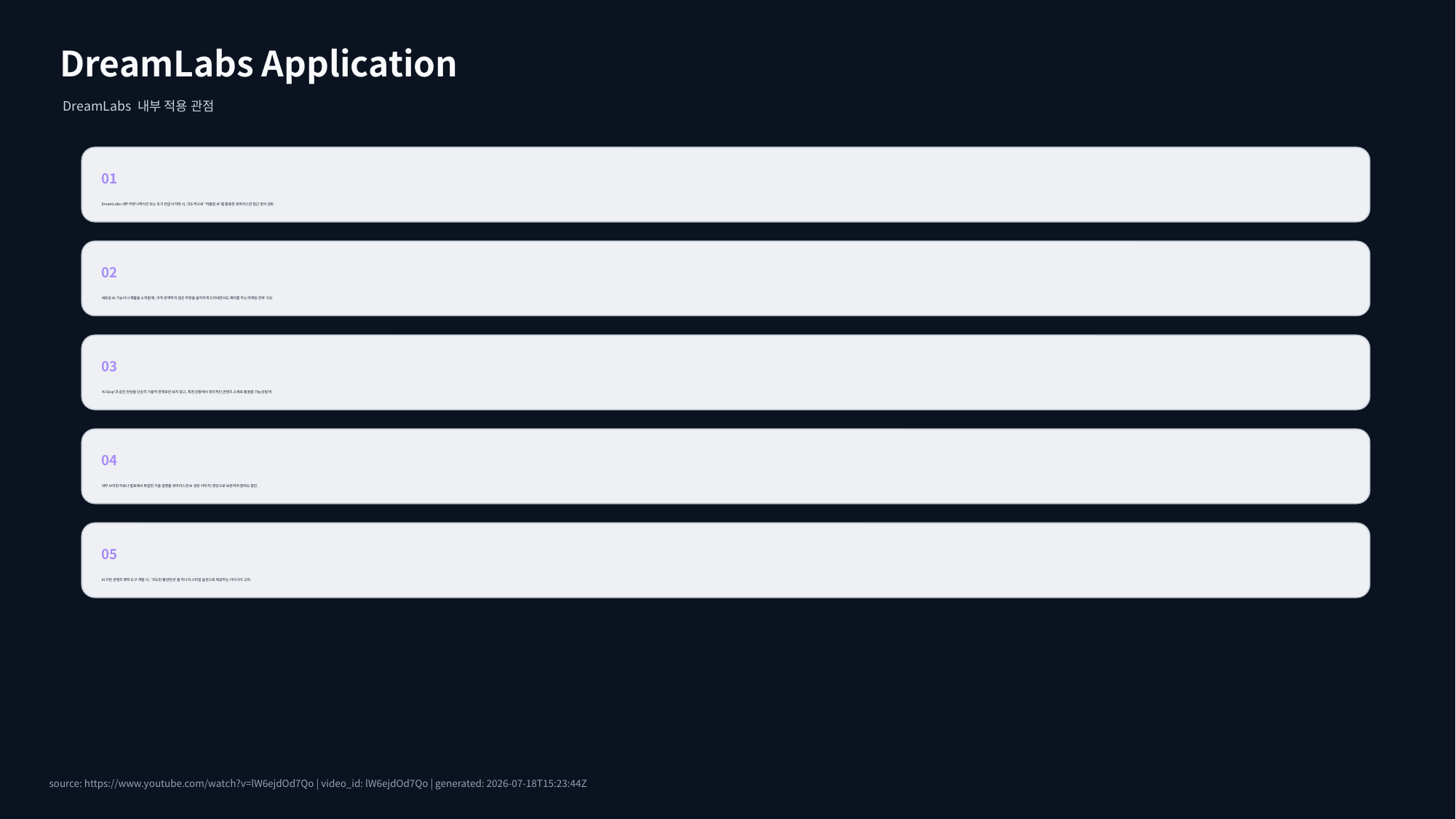

DreamLabs Application
DreamLabs 내부 적용 관점

01
DreamLabs 내부 커뮤니케이션 또는 초기 컨셉 시각화 시, 의도적으로 '저품질 AI'를 활용한 유머러스한 접근 방식 검토.

02
새로운 AI 기능이나 제품을 소개할 때, 아직 완벽하지 않은 부분을 솔직하게 드러내면서도 재미를 주는 마케팅 전략 구상.

03
'AI Slop'과 같은 현상을 단순히 기술적 한계로만 보지 않고, 특정 상황에서 창의적인 콘텐츠 소재로 활용할 가능성 탐색.

04
내부 브리핑 자료나 발표에서 복잡한 기술 설명을 유머러스한 AI 생성 이미지/영상으로 보완하여 참여도 증진.

05
AI 기반 콘텐츠 제작 도구 개발 시, '의도된 불완전성'을 하나의 스타일 옵션으로 제공하는 아이디어 고려.
source: https://www.youtube.com/watch?v=lW6ejdOd7Qo | video_id: lW6ejdOd7Qo | generated: 2026-07-18T15:23:44Z